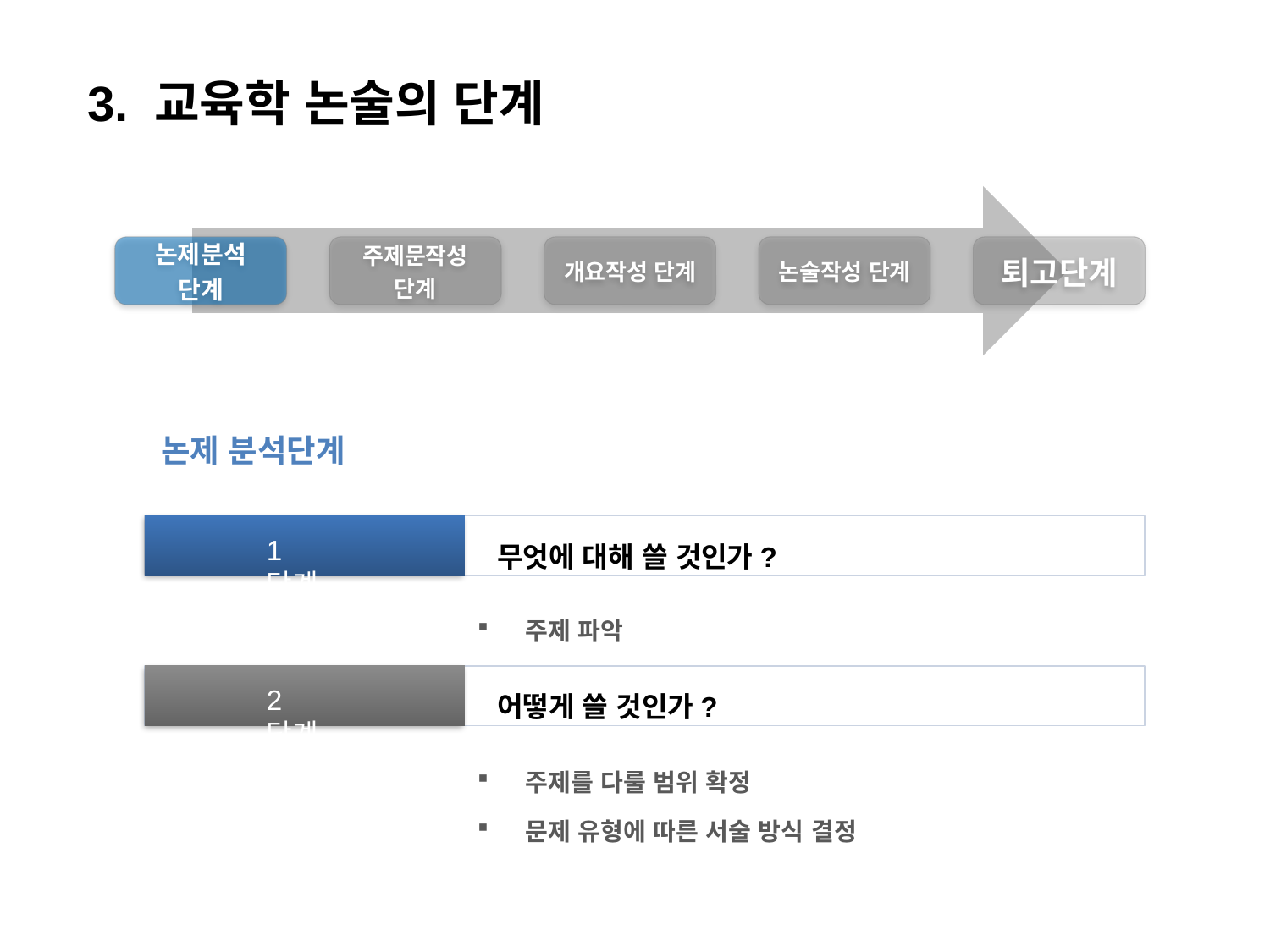

3. 교육학 논술의 단계
논제분석 단계
주제문작성 단계
개요작성 단계
논술작성 단계
퇴고단계
논제 분석단계

무엇에 대해 쓸 것인가?
1 단계
주제 파악

어떻게 쓸 것인가?
2 단계
주제를 다룰 범위 확정
문제 유형에 따른 서술 방식 결정